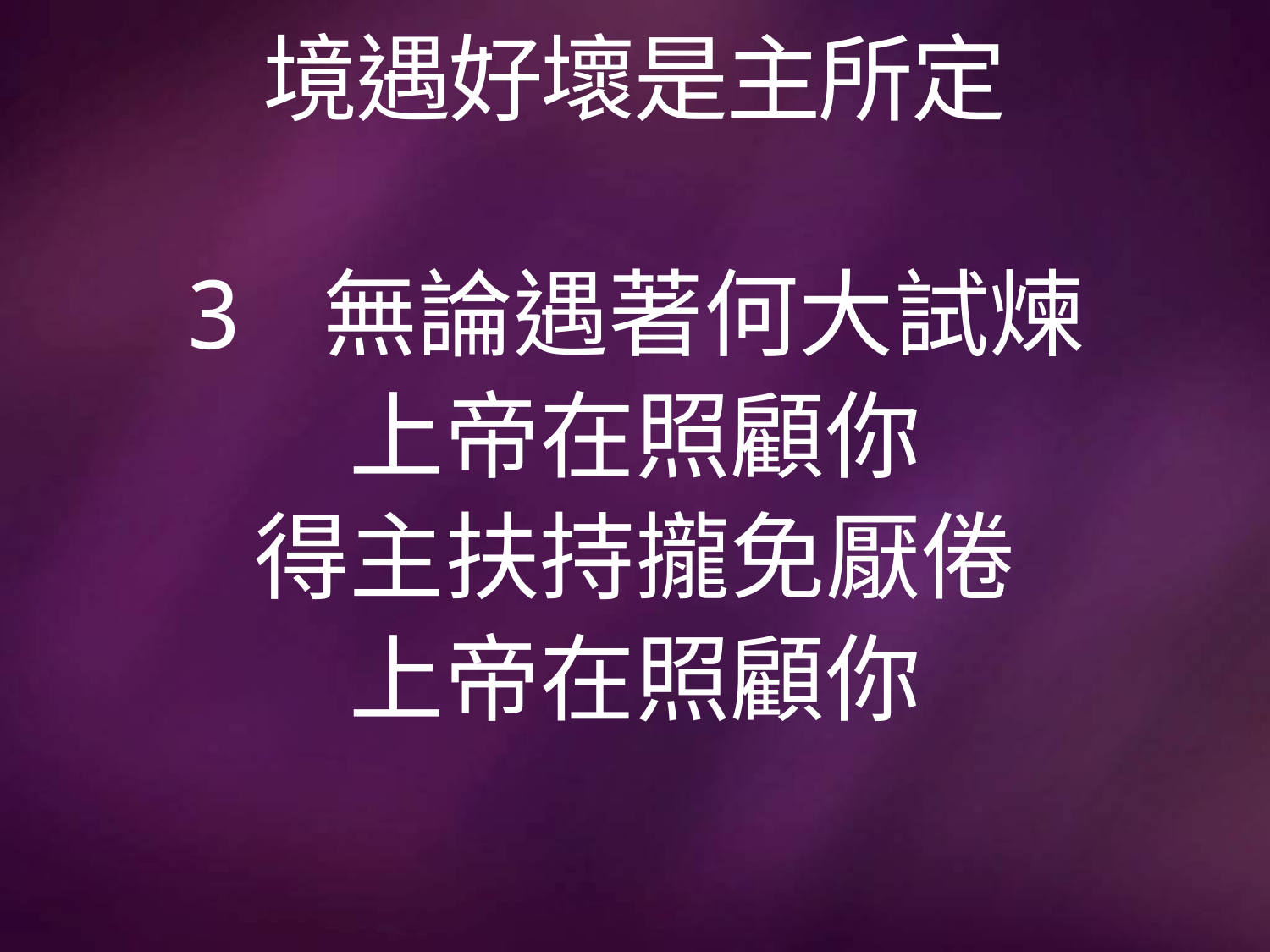

# 境遇好壞是主所定
3 無論遇著何大試煉
上帝在照顧你
得主扶持攏免厭倦
上帝在照顧你